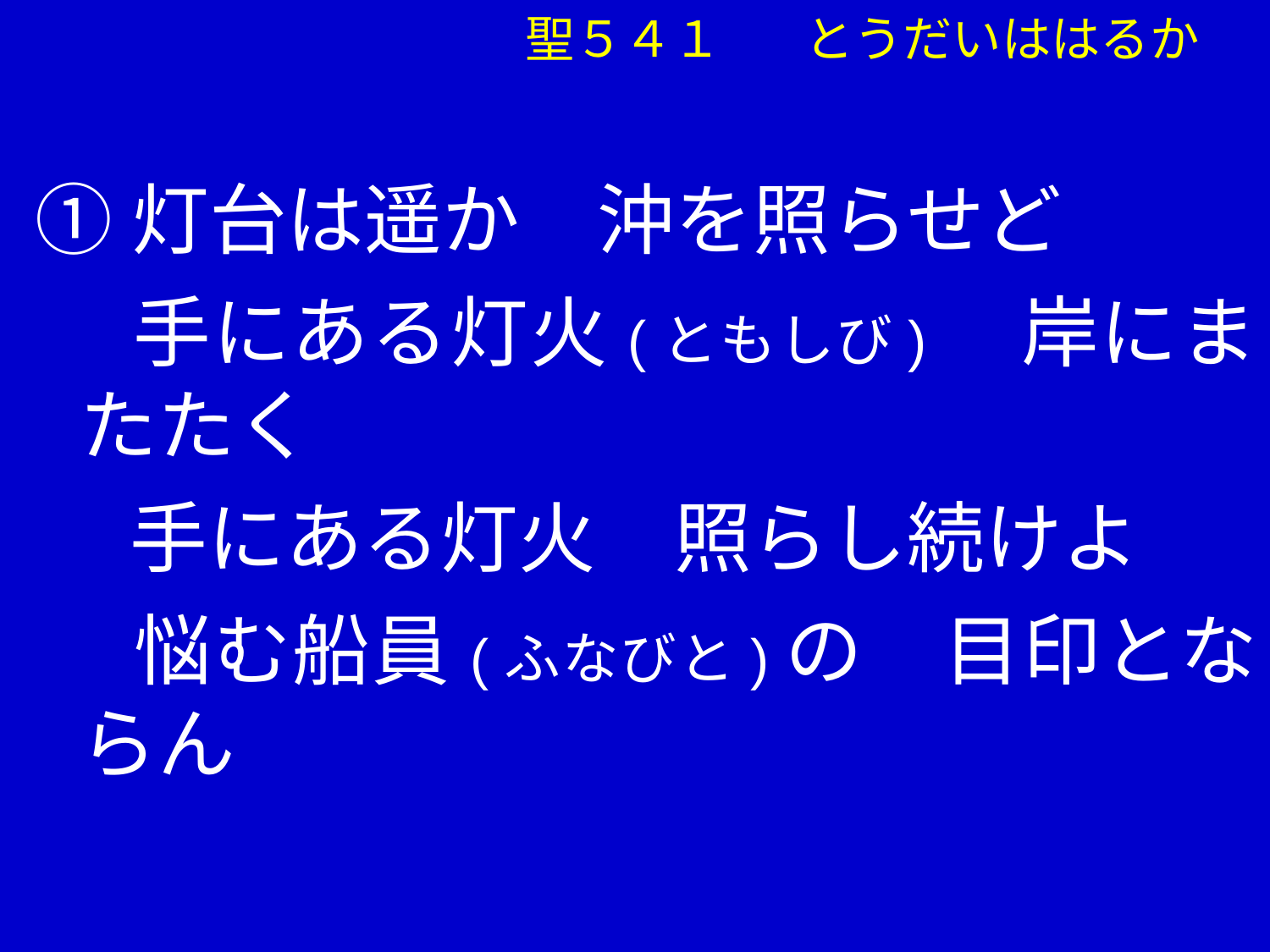

聖５４１   　とうだいははるか
①灯台は遥か　沖を照らせど
　 手にある灯火(ともしび)　岸にまたたく
　 手にある灯火　照らし続けよ
　 悩む船員(ふなびと)の　目印とならん